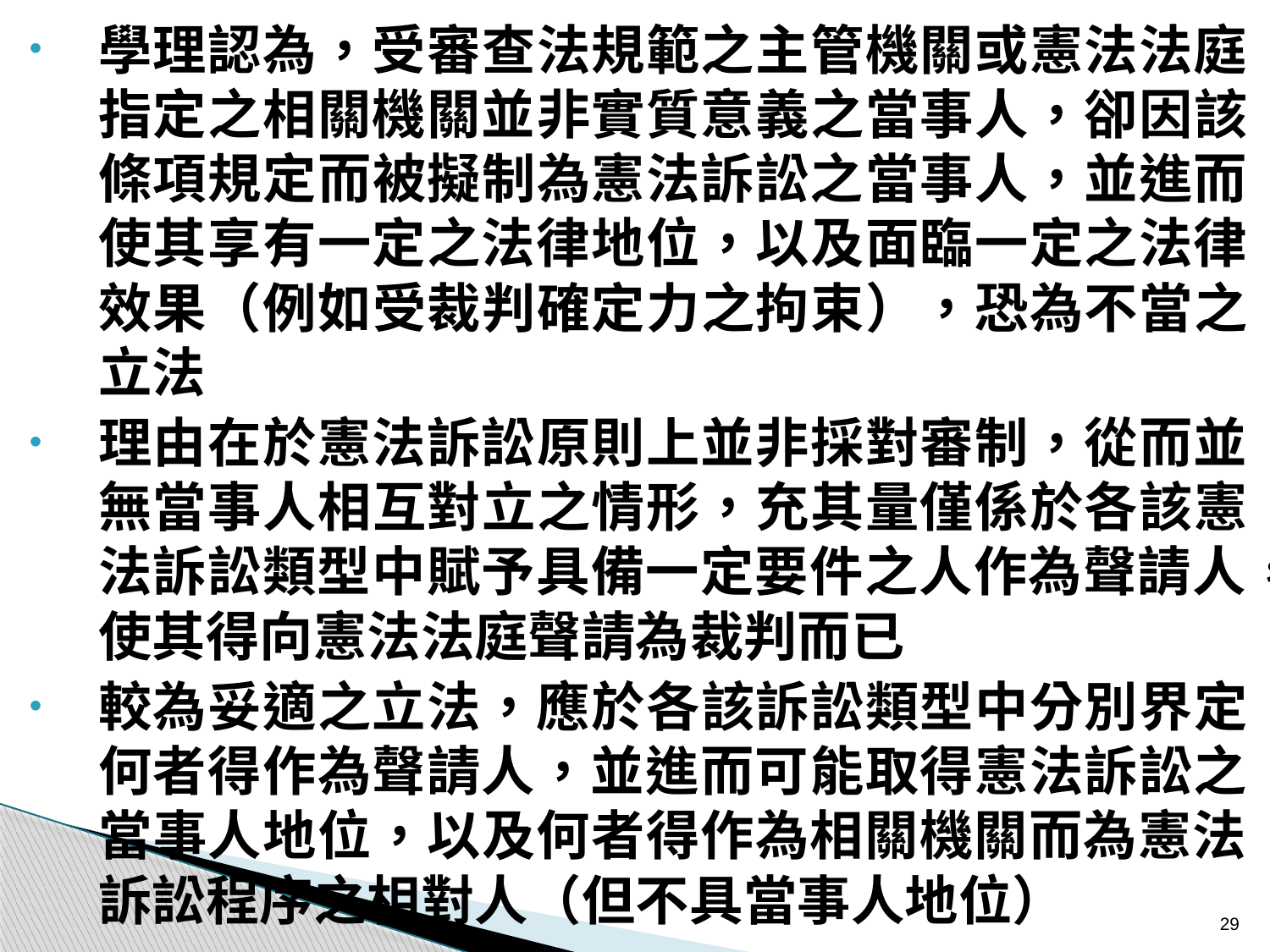

學理認為，受審查法規範之主管機關或憲法法庭指定之相關機關並非實質意義之當事人，卻因該條項規定而被擬制為憲法訴訟之當事人，並進而使其享有一定之法律地位，以及面臨一定之法律效果（例如受裁判確定力之拘束），恐為不當之立法
理由在於憲法訴訟原則上並非採對審制，從而並無當事人相互對立之情形，充其量僅係於各該憲法訴訟類型中賦予具備一定要件之人作為聲請人，使其得向憲法法庭聲請為裁判而已
較為妥適之立法，應於各該訴訟類型中分別界定何者得作為聲請人，並進而可能取得憲法訴訟之當事人地位，以及何者得作為相關機關而為憲法訴訟程序之相對人（但不具當事人地位）

29